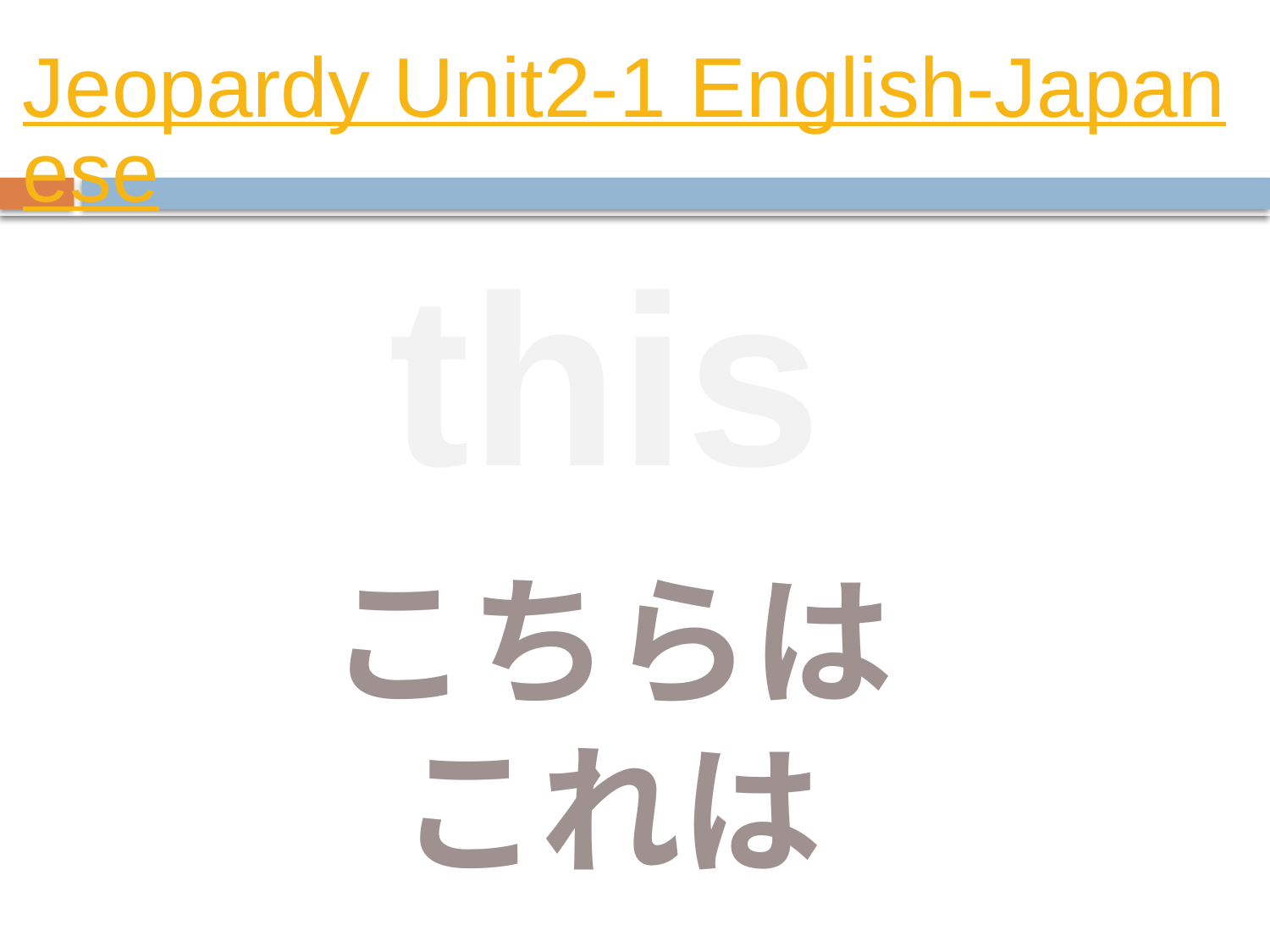

# Jeopardy Unit2-1 English-Japanese
this
こちらは
これは